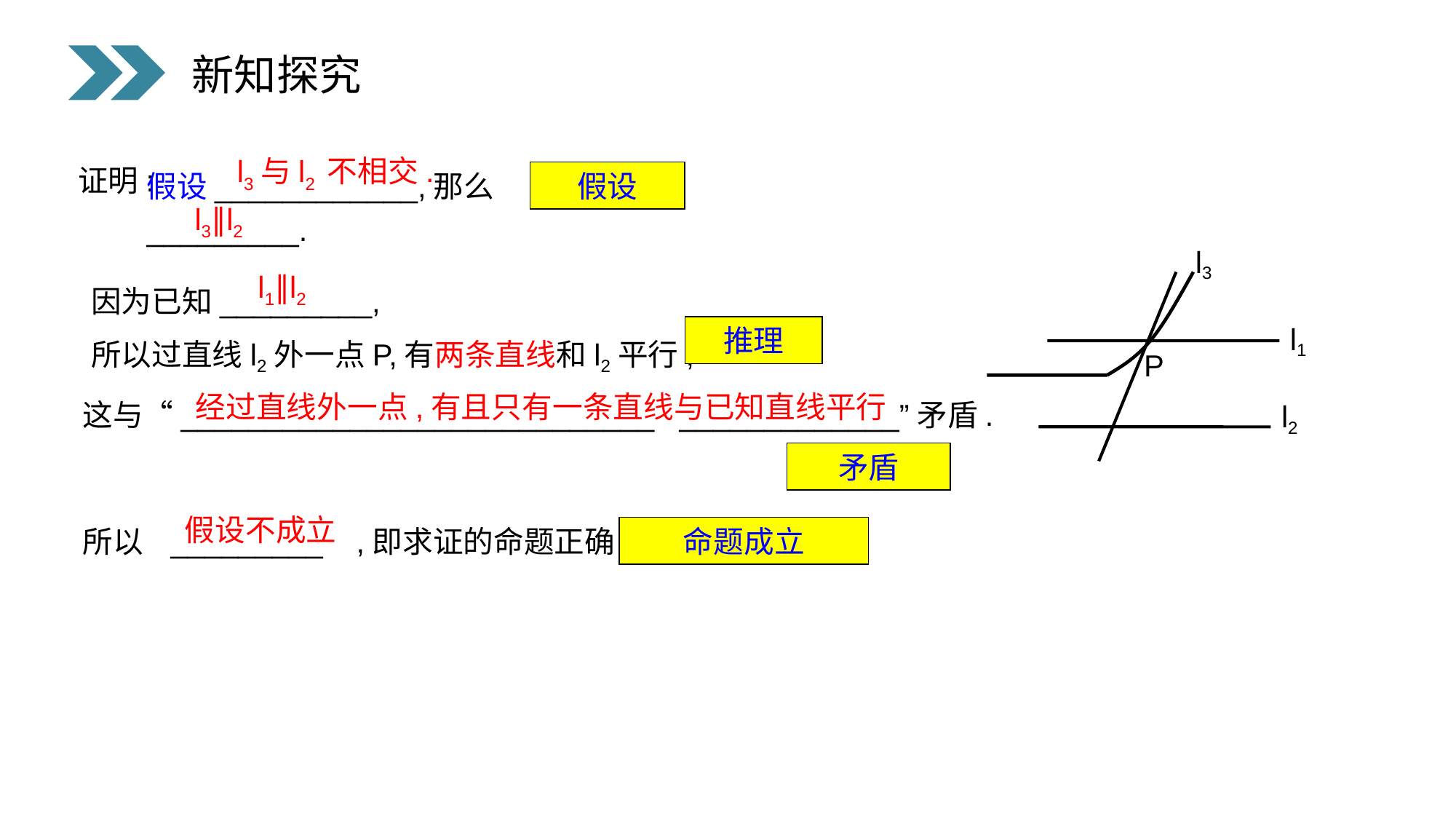

新知探究
l3与l2 不相交.
假设____________,那么_________.
证明:
因为已知_________,
所以过直线l2外一点P,有两条直线和l2平行,
这与“____________________________   _____________”矛盾.
所以   _________    ,即求证的命题正确.
假设
l3∥l2
l3
l1∥l2

l1
推理

P
            经过直线外一点,有且只有一条直线与已知直线平行
l2

矛盾
假设不成立
命题成立